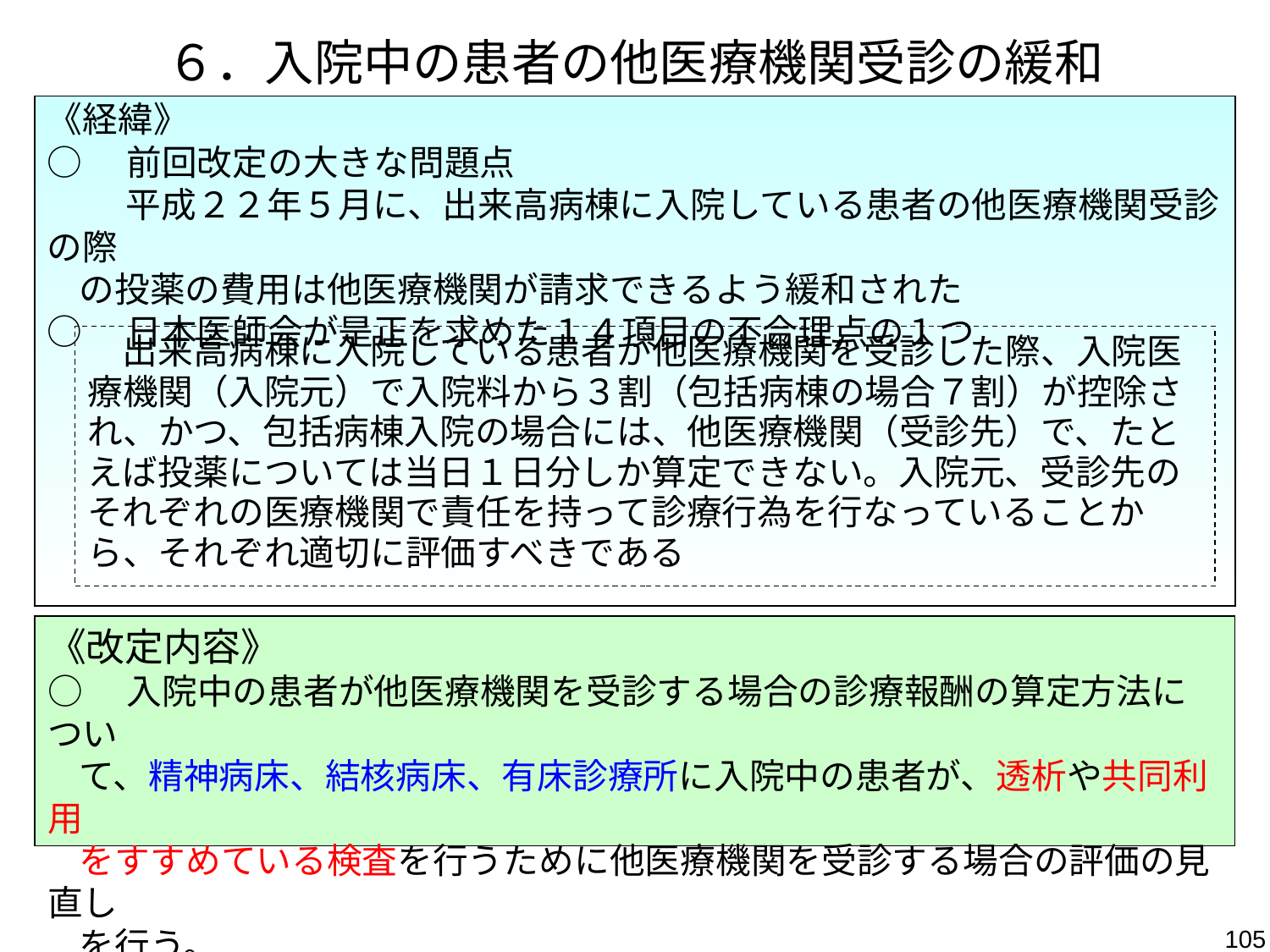

６．入院中の患者の他医療機関受診の緩和
《経緯》
○　前回改定の大きな問題点
　　 平成２２年５月に、出来高病棟に入院している患者の他医療機関受診の際
   の投薬の費用は他医療機関が請求できるよう緩和された
○　日本医師会が是正を求めた１４項目の不合理点の１つ

　出来高病棟に入院している患者が他医療機関を受診した際、入院医療機関（入院元）で入院料から３割（包括病棟の場合７割）が控除され、かつ、包括病棟入院の場合には、他医療機関（受診先）で、たとえば投薬については当日１日分しか算定できない。入院元、受診先のそれぞれの医療機関で責任を持って診療行為を行なっていることから、それぞれ適切に評価すべきである
《改定内容》
○　入院中の患者が他医療機関を受診する場合の診療報酬の算定方法につい
   て、精神病床、結核病床、有床診療所に入院中の患者が、透析や共同利用
   をすすめている検査を行うために他医療機関を受診する場合の評価の見直し
   を行う。
105